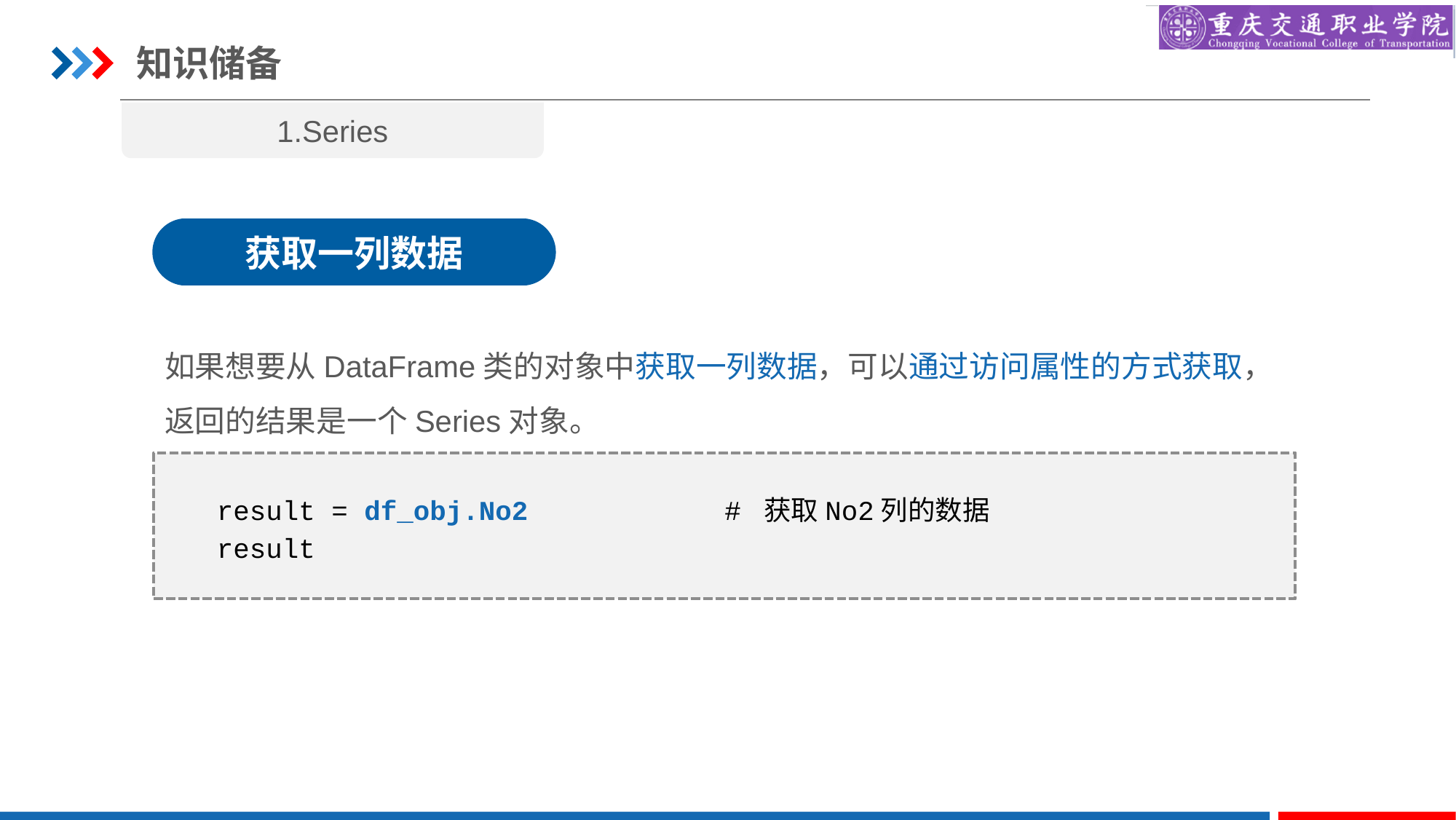

知识储备

1.Series
获取一列数据
如果想要从DataFrame类的对象中获取一列数据，可以通过访问属性的方式获取，返回的结果是一个Series对象。

result = df_obj.No2            # 获取No2列的数据
result